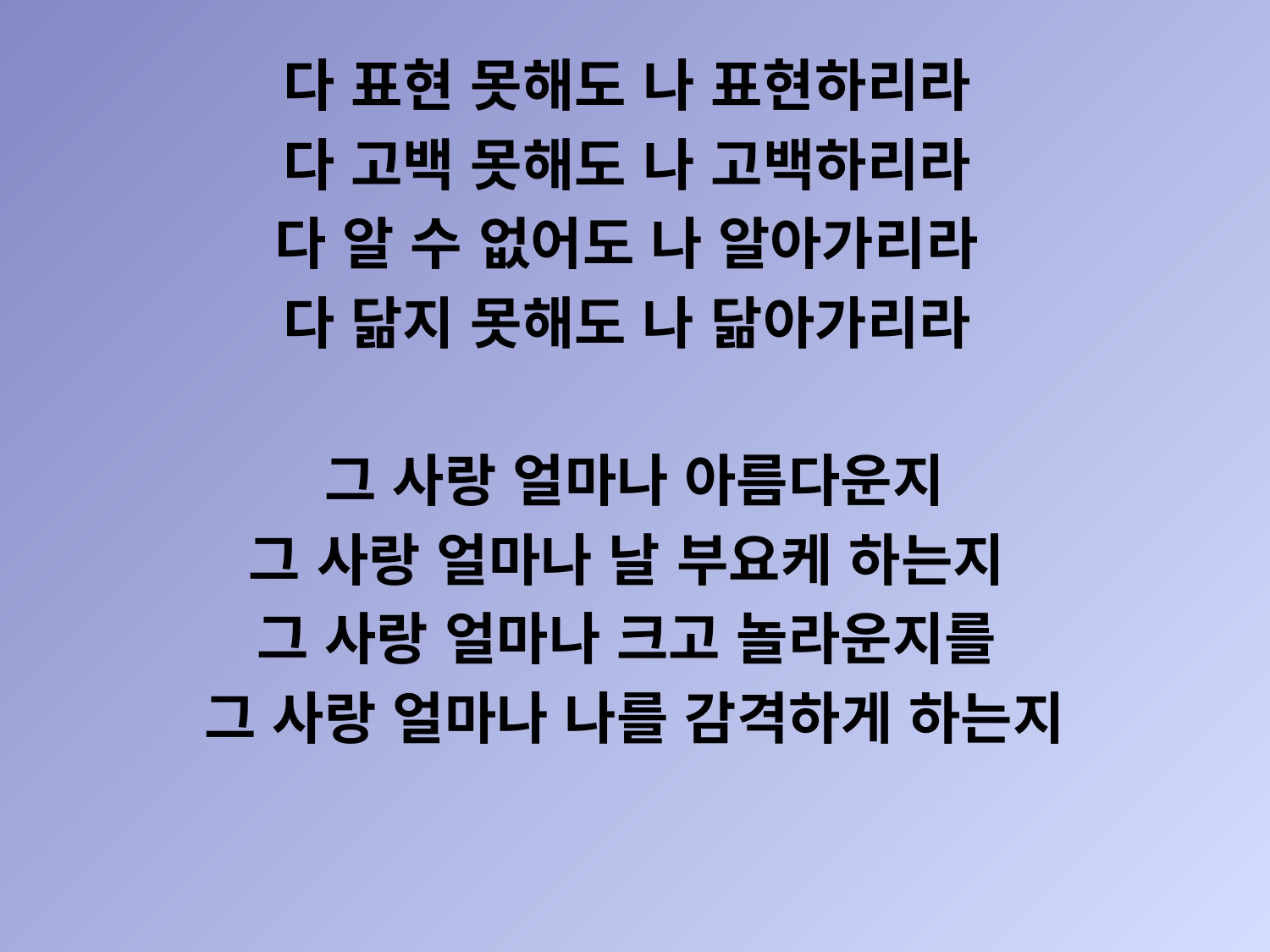

다 표현 못해도 나 표현하리라
다 고백 못해도 나 고백하리라
다 알 수 없어도 나 알아가리라
다 닮지 못해도 나 닮아가리라

그 사랑 얼마나 아름다운지
그 사랑 얼마나 날 부요케 하는지
그 사랑 얼마나 크고 놀라운지를
그 사랑 얼마나 나를 감격하게 하는지